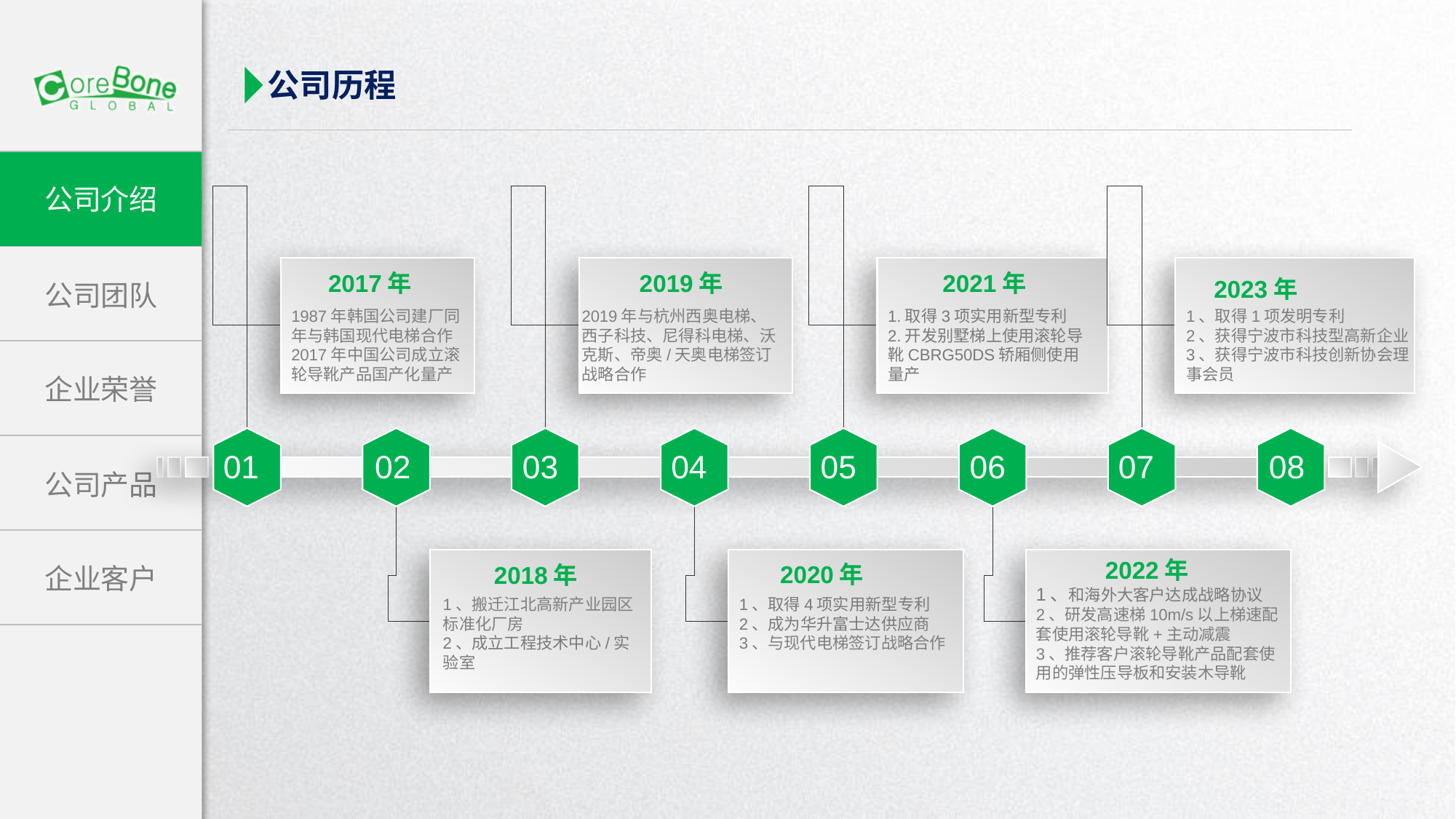

公司历程

2017年
2019年
2021年
2023年
1、取得1项发明专利
2、获得宁波市科技型高新企业
3、获得宁波市科技创新协会理事会员
1987年韩国公司建厂同年与韩国现代电梯合作
2017年中国公司成立滚轮导靴产品国产化量产
2019年与杭州西奥电梯、西子科技、尼得科电梯、沃克斯、帝奥/天奥电梯签订战略合作
1.取得3项实用新型专利
2.开发别墅梯上使用滚轮导靴CBRG50DS轿厢侧使用量产

01

02

03

04

05

06

08

07

2022年

2020年
2018年
1、和海外大客户达成战略协议
2、研发高速梯10m/s以上梯速配套使用滚轮导靴+主动减震
3、推荐客户滚轮导靴产品配套使用的弹性压导板和安装木导靴
1、搬迁江北高新产业园区标准化厂房
2、成立工程技术中心/实验室
1、取得4项实用新型专利
2、成为华升富士达供应商
3、与现代电梯签订战略合作